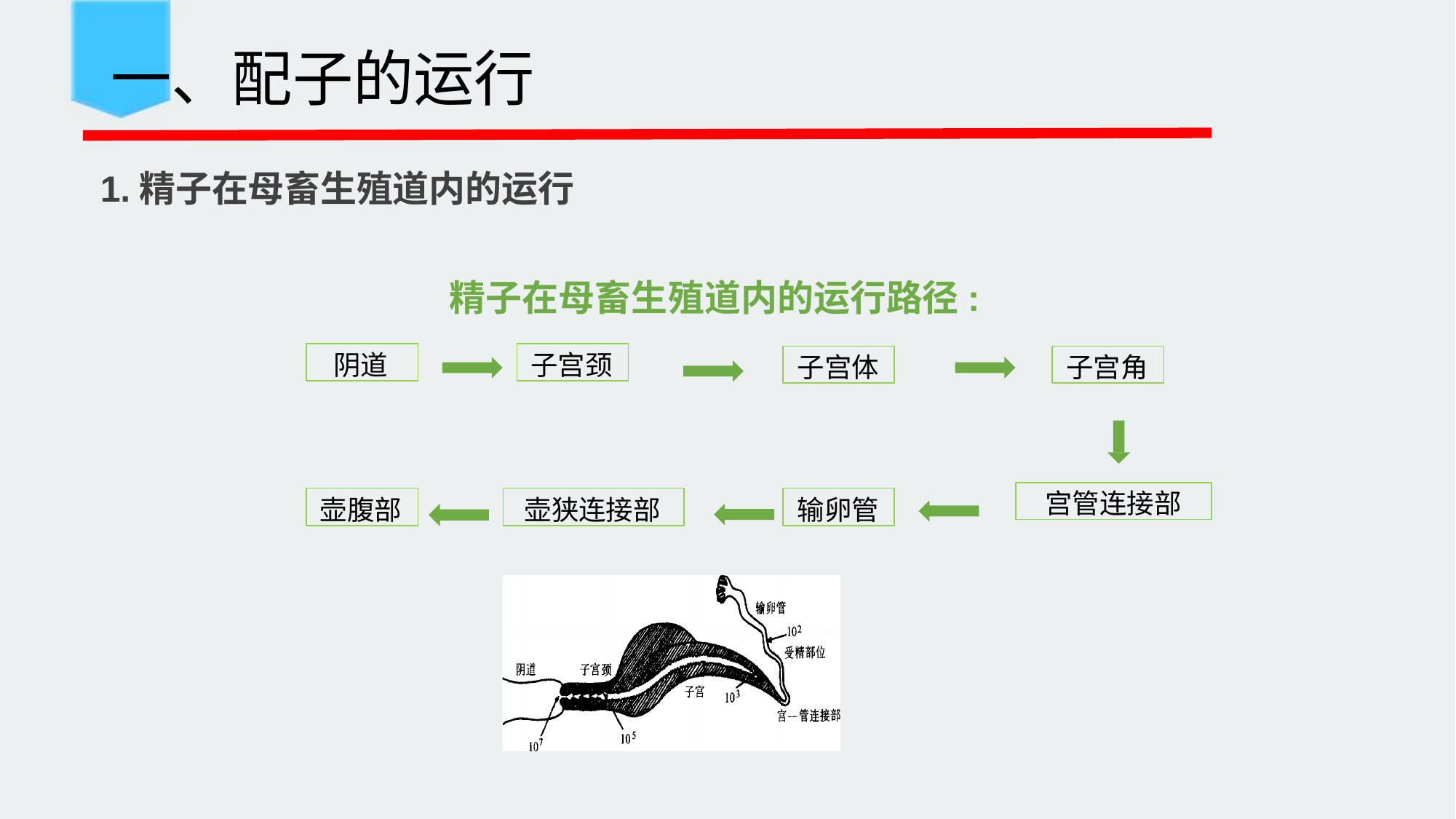

一、配子的运行
  1.精子在母畜生殖道内的运行

精子在母畜生殖道内的运行路径:
阴道
子宫颈
子宫体
子宫角

宫管连接部
壶腹部
壶狭连接部
输卵管